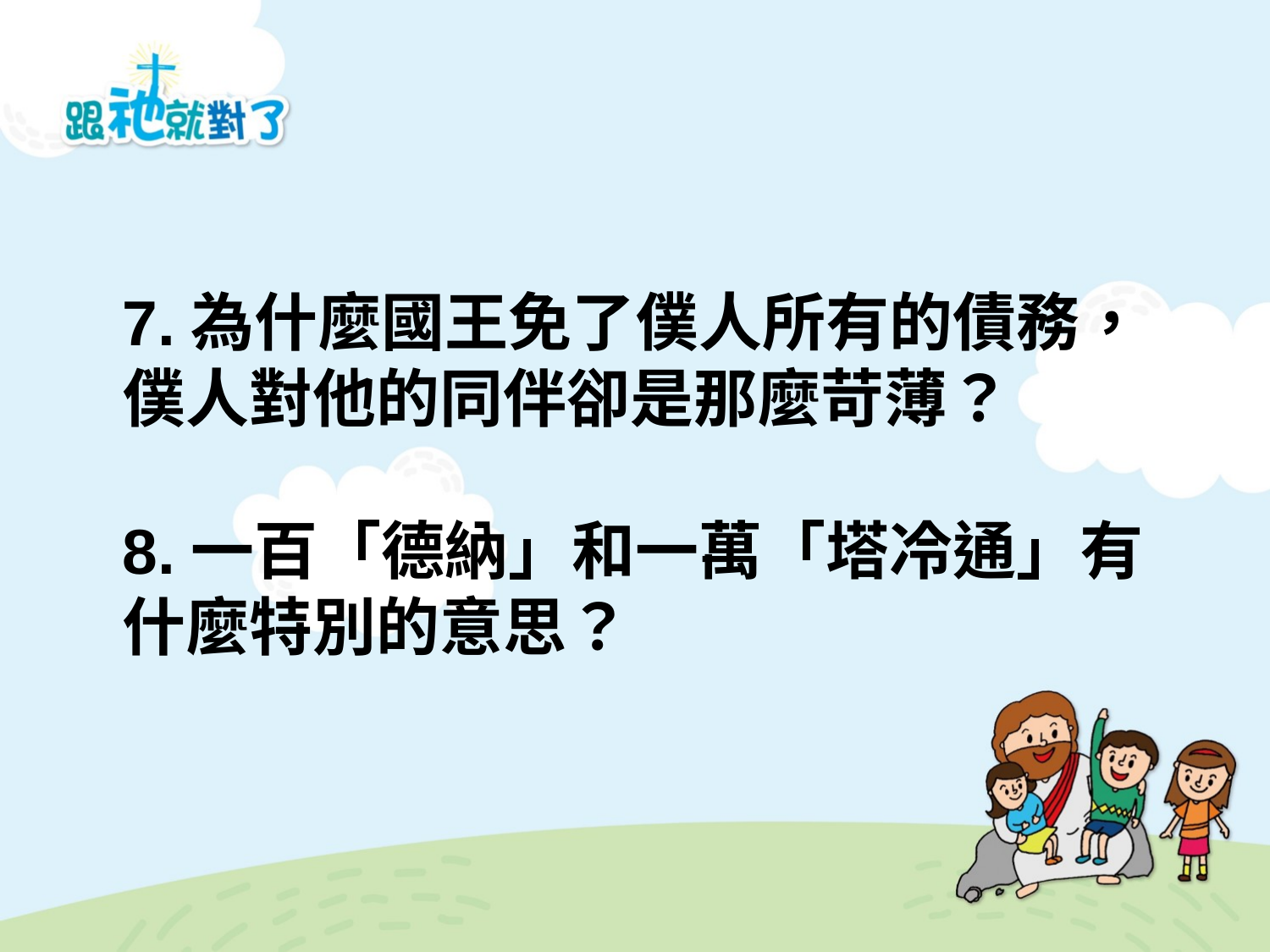

7.為什麼國王免了僕人所有的債務，僕人對他的同伴卻是那麼苛薄？

8.一百「德納」和一萬「塔冷通」有什麼特別的意思？